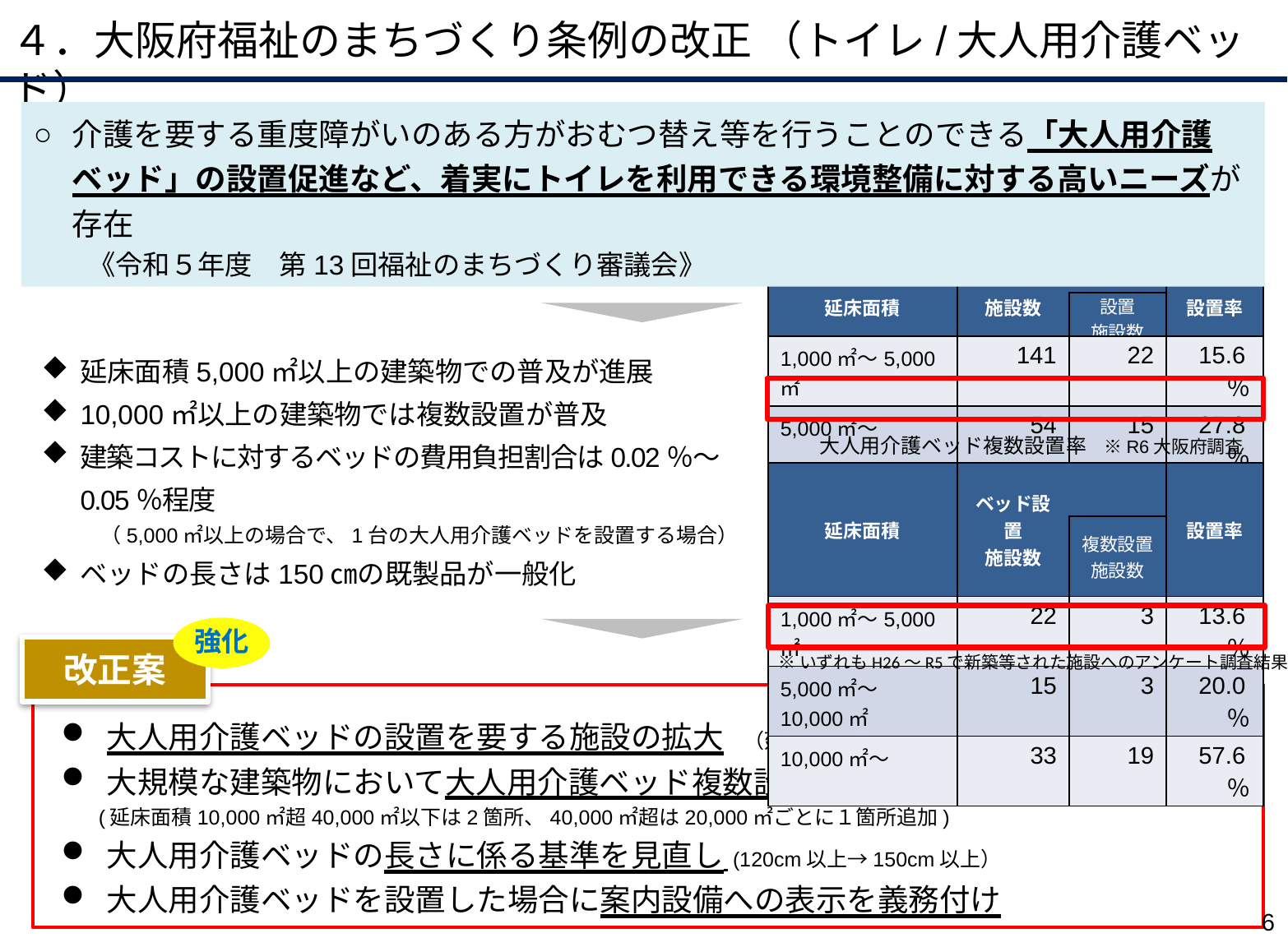

４．大阪府福祉のまちづくり条例の改正 （トイレ/大人用介護ベッド）
介護を要する重度障がいのある方がおむつ替え等を行うことのできる「大人用介護ベッド」の設置促進など、着実にトイレを利用できる環境整備に対する高いニーズが存在
　　《令和５年度　第13回福祉のまちづくり審議会》
大人用介護ベッド設置率　※R6大阪府調査
【現行】延床面積10,000㎡以上を対象に義務付け（平成15年４月施行）
| 延床面積 | 施設数 |  | 設置率 |
| --- | --- | --- | --- |
|  |  | 設置 施設数 |  |
| 1,000㎡～5,000㎡ | 141 | 22 | 15.6％ |
| 5,000㎡～ | 54 | 15 | 27.8％ |

延床面積5,000㎡以上の建築物での普及が進展
10,000㎡以上の建築物では複数設置が普及
建築コストに対するベッドの費用負担割合は0.02％～0.05％程度
　　　（5,000㎡以上の場合で、1台の大人用介護ベッドを設置する場合）
ベッドの長さは150㎝の既製品が一般化

大人用介護ベッド複数設置率　※R6大阪府調査
| 延床面積 | ベッド設置 施設数 |  | 設置率 |
| --- | --- | --- | --- |
|  |  | 複数設置 施設数 |  |
| 1,000㎡～5,000㎡ | 22 | 3 | 13.6％ |
| 5,000㎡～10,000㎡ | 15 | 3 | 20.0％ |
| 10,000㎡～ | 33 | 19 | 57.6％ |

強化

改正案
※いずれもH26～R5で新築等された施設へのアンケート調査結果

 大人用介護ベッドの設置を要する施設の拡大　（延床面積10,000㎡以上→5,000㎡超）
 大規模な建築物において大人用介護ベッド複数設置を義務化
  (延床面積10,000㎡超40,000㎡以下は2箇所、40,000㎡超は20,000㎡ごとに１箇所追加)
 大人用介護ベッドの長さに係る基準を見直し (120cm以上→150cm以上）
 大人用介護ベッドを設置した場合に案内設備への表示を義務付け
6